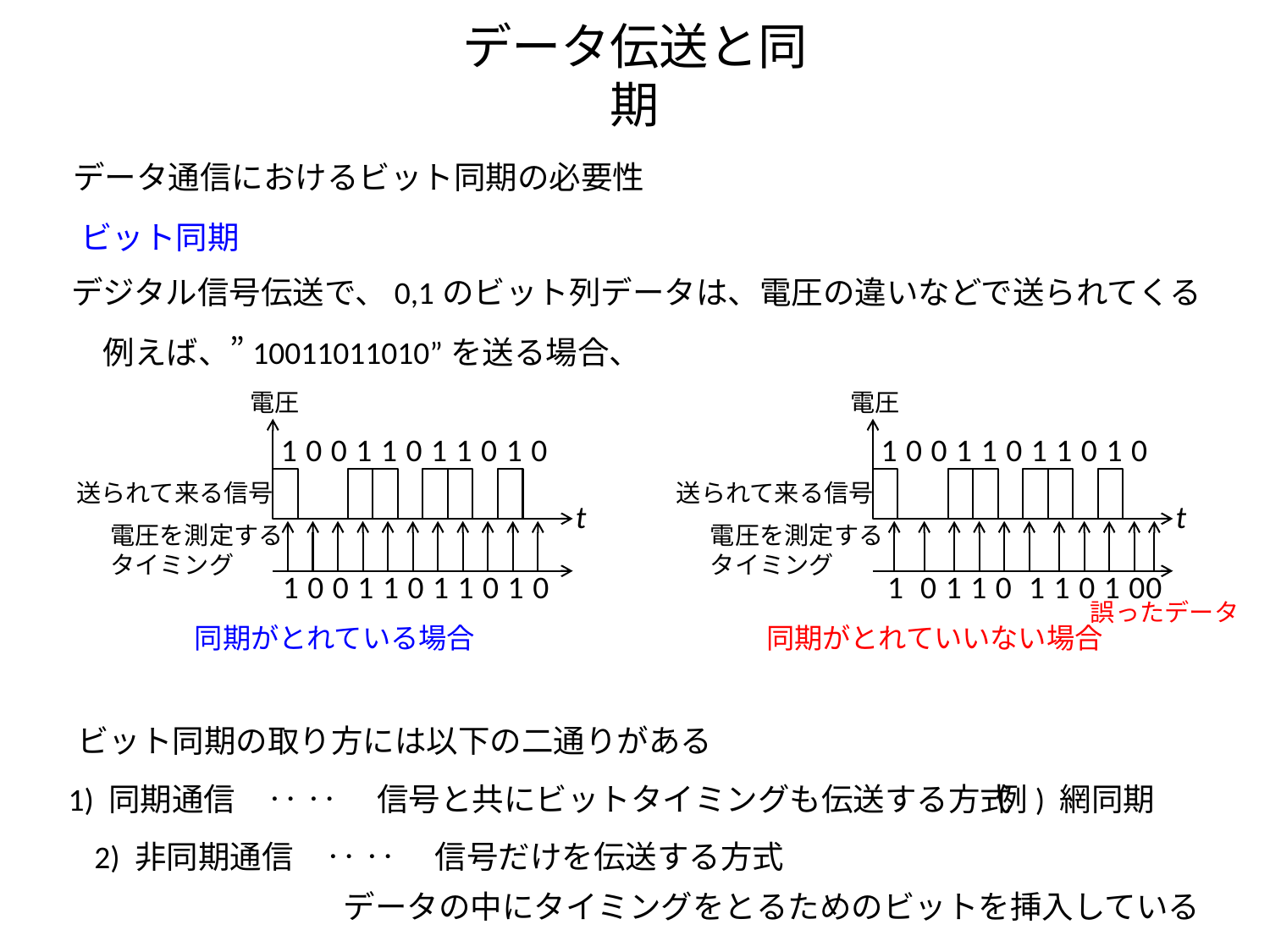

# データ伝送と同期
データ通信におけるビット同期の必要性
ビット同期
デジタル信号伝送で、0,1のビット列データは、電圧の違いなどで送られてくる
例えば、”10011011010”を送る場合、
電圧
電圧
1 0 0 1 1 0 1 1 0 1 0
1 0 0 1 1 0 1 1 0 1 0

送られて来る信号
送られて来る信号
t
t
電圧を測定するタイミング
電圧を測定するタイミング
1 0 0 1 1 0 1 1 0 1 0
1  0 1 1 0  1 1 0 1 00
誤ったデータ
同期がとれている場合
同期がとれていいない場合
ビット同期の取り方には以下の二通りがある
1) 同期通信　‥ ‥ 　信号と共にビットタイミングも伝送する方式
例) 網同期
2) 非同期通信　‥ ‥ 　信号だけを伝送する方式
データの中にタイミングをとるためのビットを挿入している